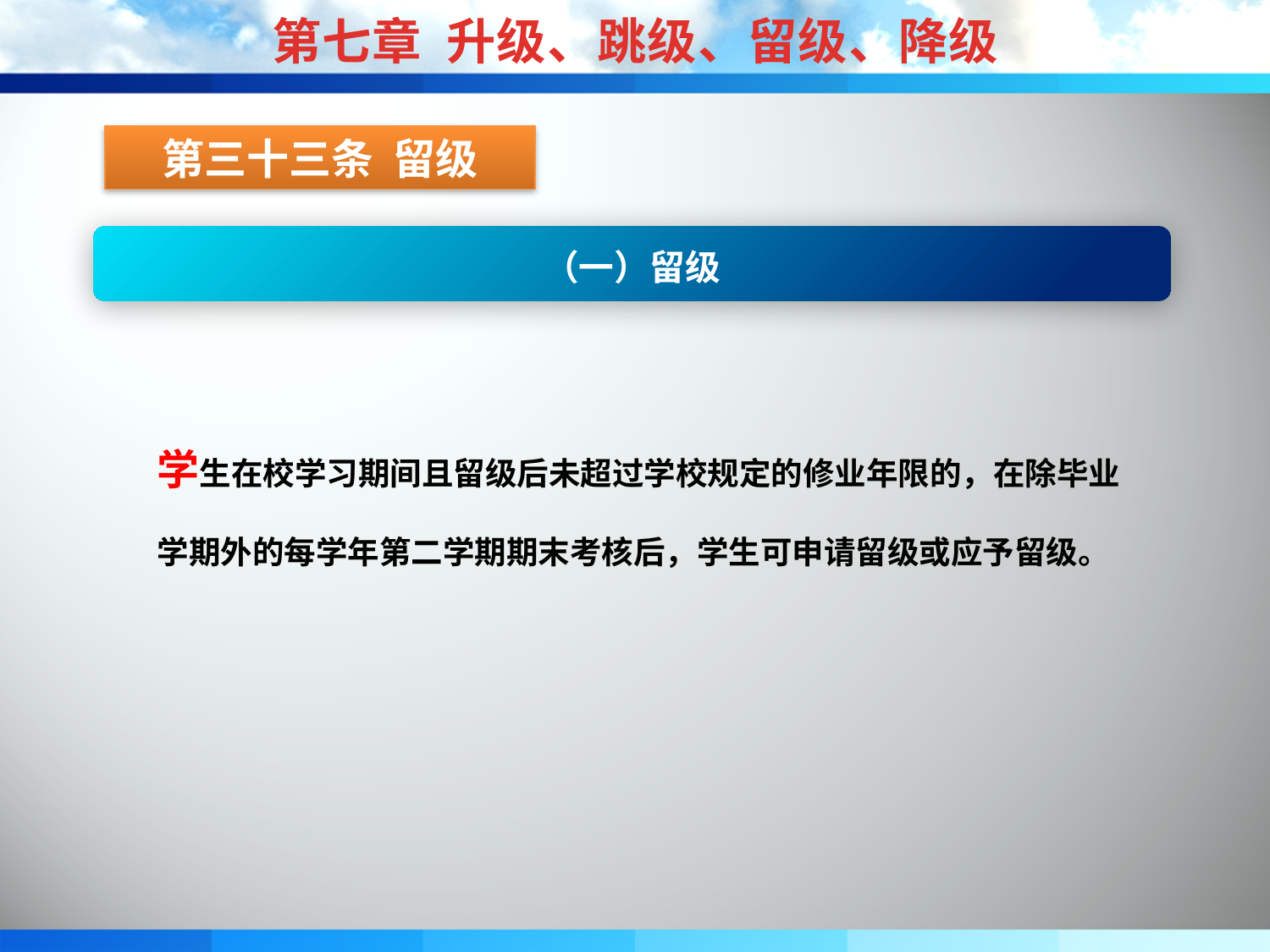

第七章  升级、跳级、留级、降级
第三十三条  留级

（一）留级
学生在校学习期间且留级后未超过学校规定的修业年限的，在除毕业学期外的每学年第二学期期末考核后，学生可申请留级或应予留级。